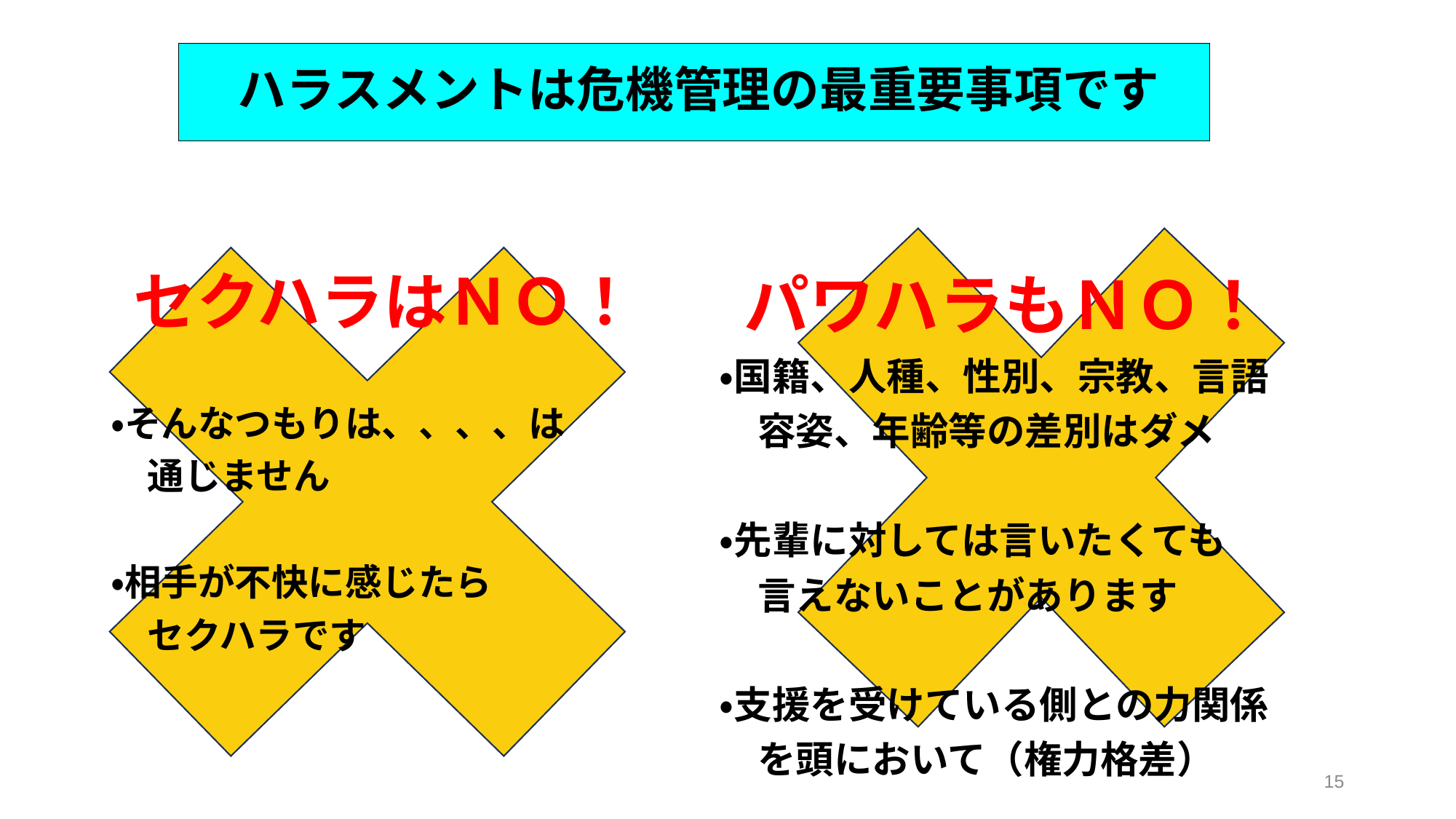

# ハラスメントは危機管理の最重要事項です

 セクハラはＮＯ！

・そんなつもりは、、、、は
　通じません

・相手が不快に感じたら
　セクハラです

 パワハラもＮＯ！
・国籍、人種、性別、宗教、言語
　容姿、年齢等の差別はダメ

・先輩に対しては言いたくても
　言えないことがあります

・支援を受けている側との力関係
　を頭において（権力格差）
15